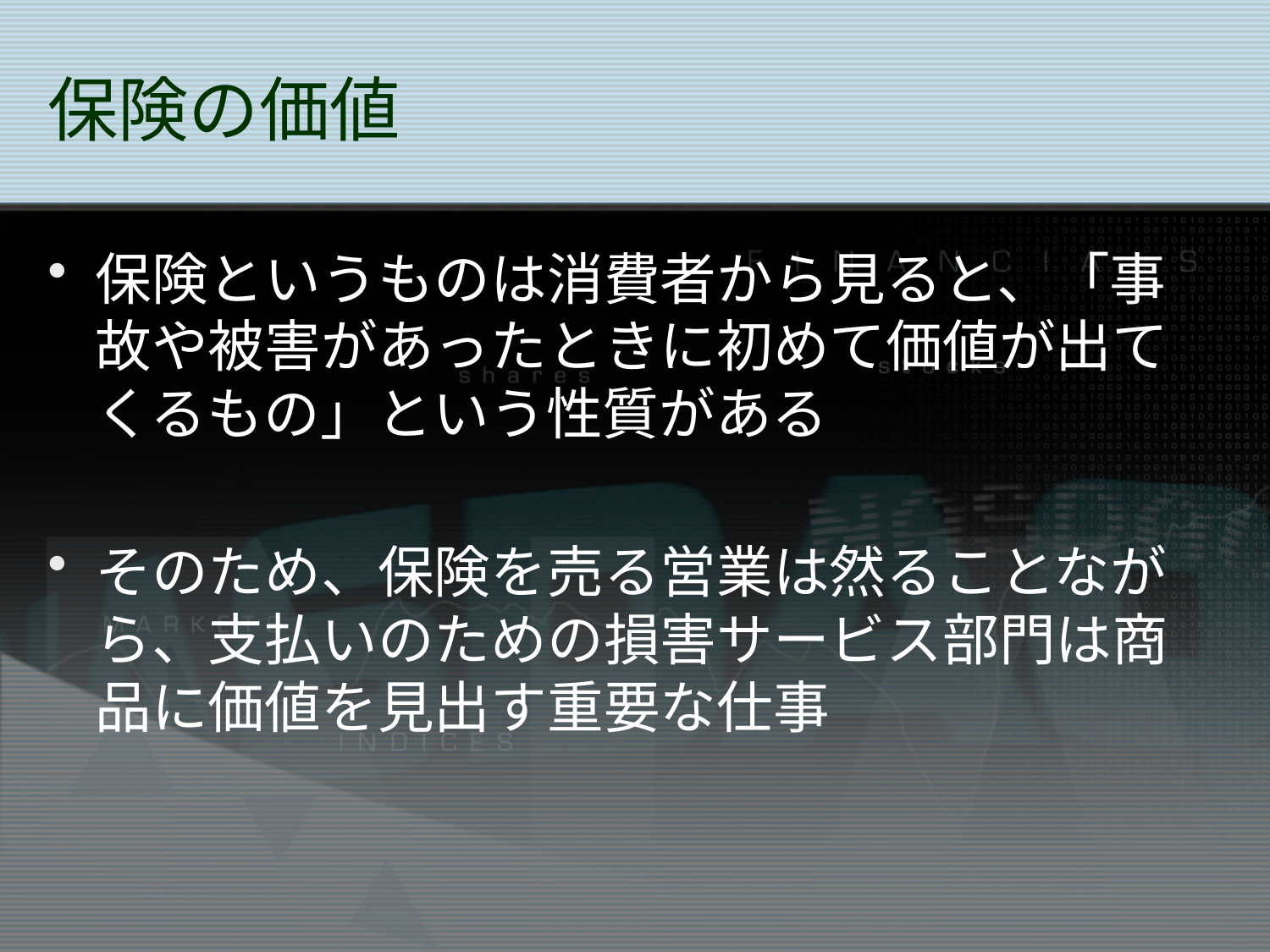

# 保険の価値
保険というものは消費者から見ると、「事故や被害があったときに初めて価値が出てくるもの」という性質がある

そのため、保険を売る営業は然ることながら、支払いのための損害サービス部門は商品に価値を見出す重要な仕事